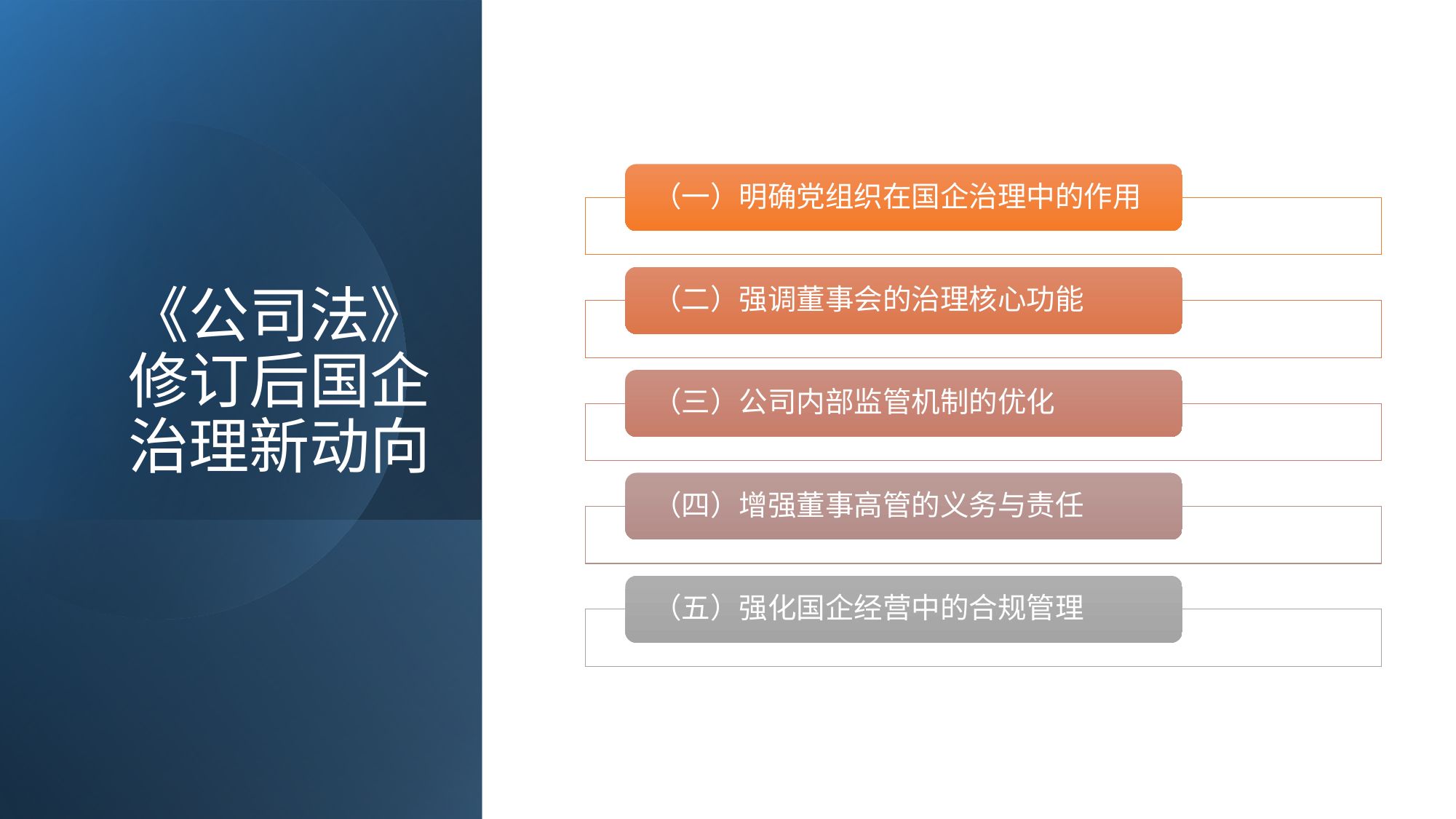

（一）明确党组织在国企治理中的作用
（二）强调董事会的治理核心功能
（三）公司内部监管机制的优化
（四）增强董事高管的义务与责任
（五）强化国企经营中的合规管理

# 《公司法》修订后国企治理新动向